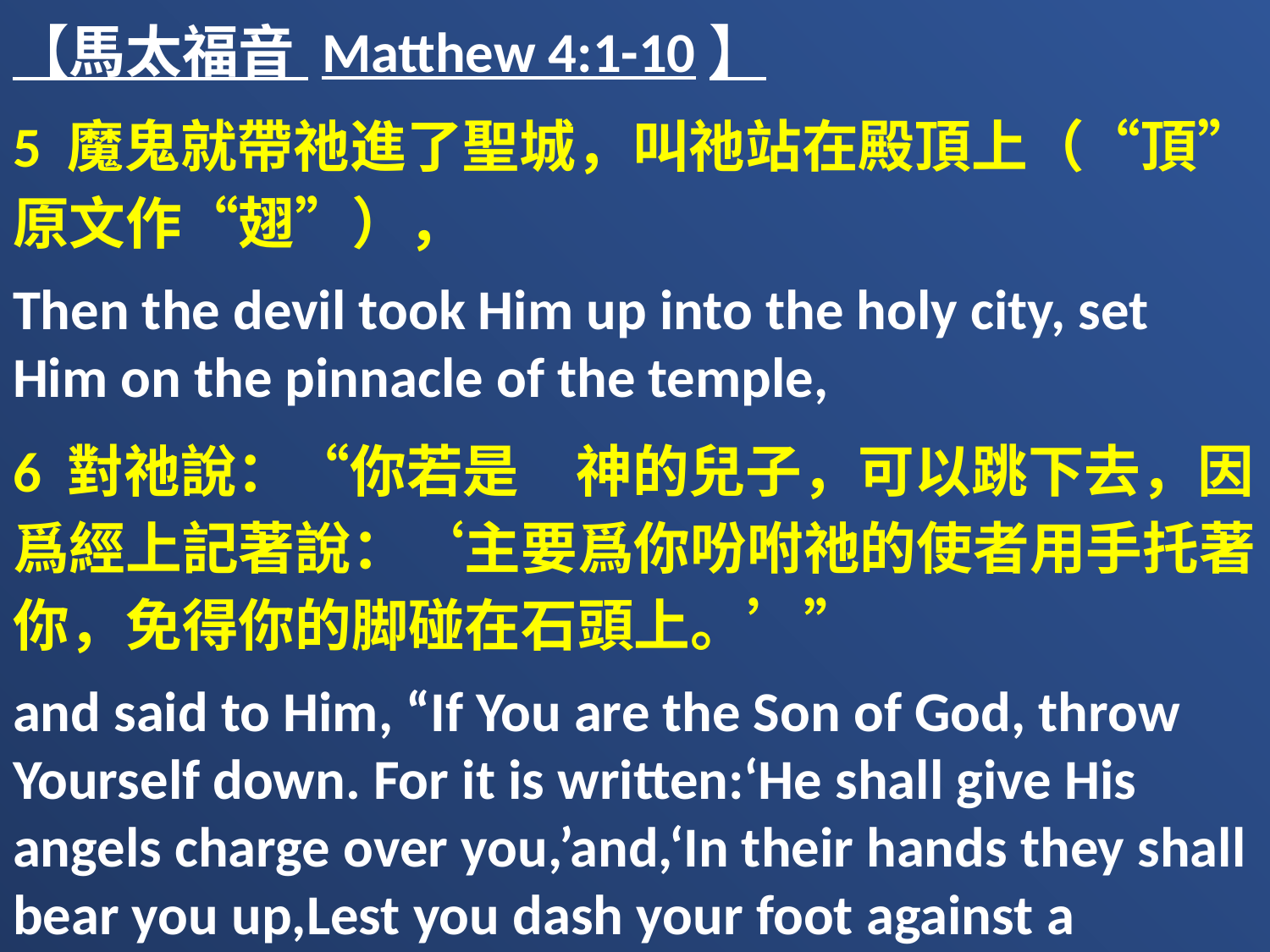

【馬太福音 Matthew 4:1-10】
5 魔鬼就帶祂進了聖城，叫祂站在殿頂上（“頂”原文作“翅”），
Then the devil took Him up into the holy city, set Him on the pinnacle of the temple,
6 對祂說：“你若是　神的兒子，可以跳下去，因爲經上記著說：‘主要爲你吩咐祂的使者用手托著你，免得你的脚碰在石頭上。’”
and said to Him, “If You are the Son of God, throw Yourself down. For it is written:‘He shall give His angels charge over you,’and,‘In their hands they shall bear you up,Lest you dash your foot against a stone.’”